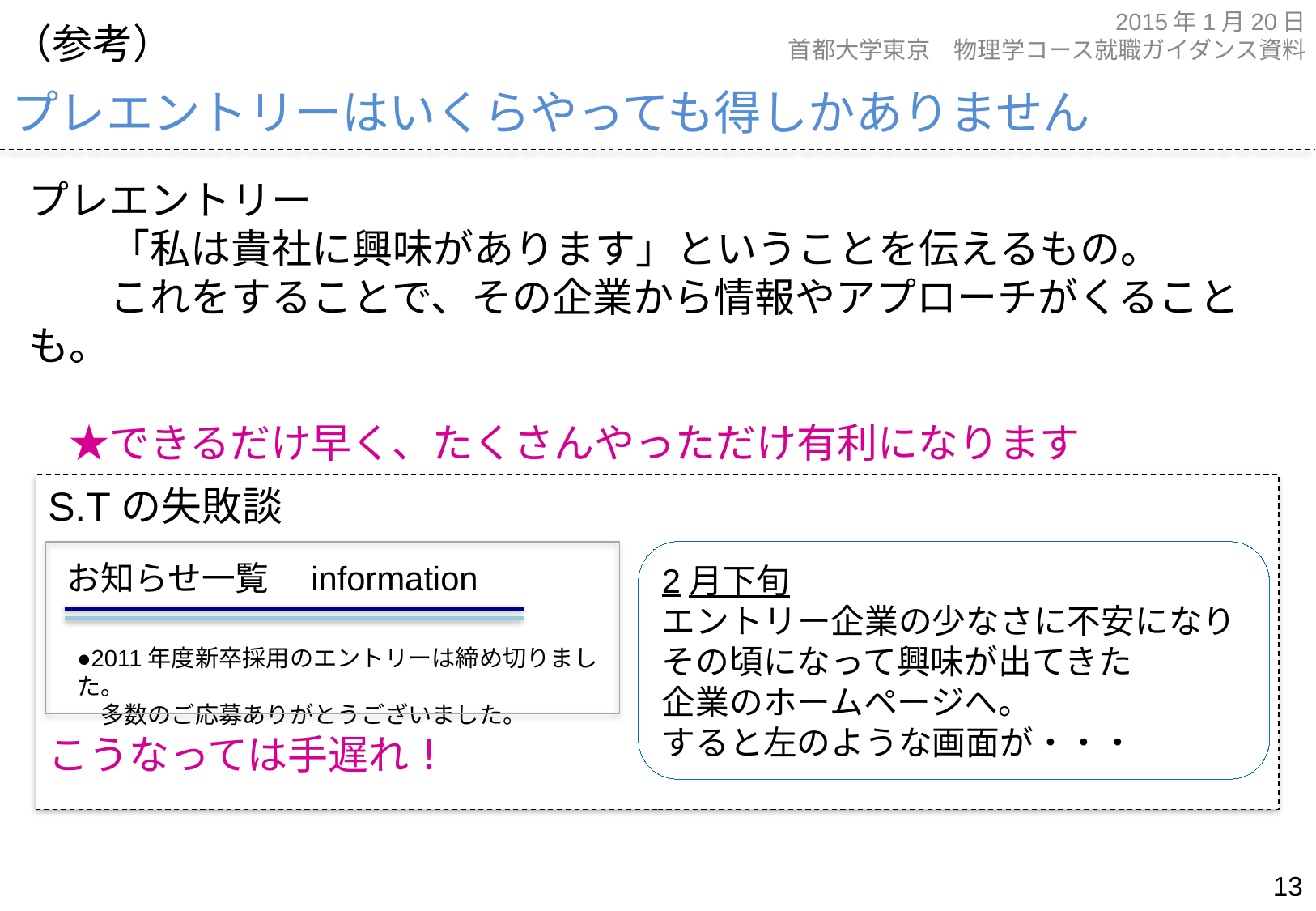

（参考）
プレエントリーはいくらやっても得しかありません
プレエントリー
　　「私は貴社に興味があります」ということを伝えるもの。
　　これをすることで、その企業から情報やアプローチがくることも。

　★できるだけ早く、たくさんやっただけ有利になります

S.Tの失敗談

2月下旬
エントリー企業の少なさに不安になり
その頃になって興味が出てきた
企業のホームページへ。
すると左のような画面が・・・
お知らせ一覧　information
●2011年度新卒採用のエントリーは締め切りました。　
　多数のご応募ありがとうございました。
こうなっては手遅れ！
13